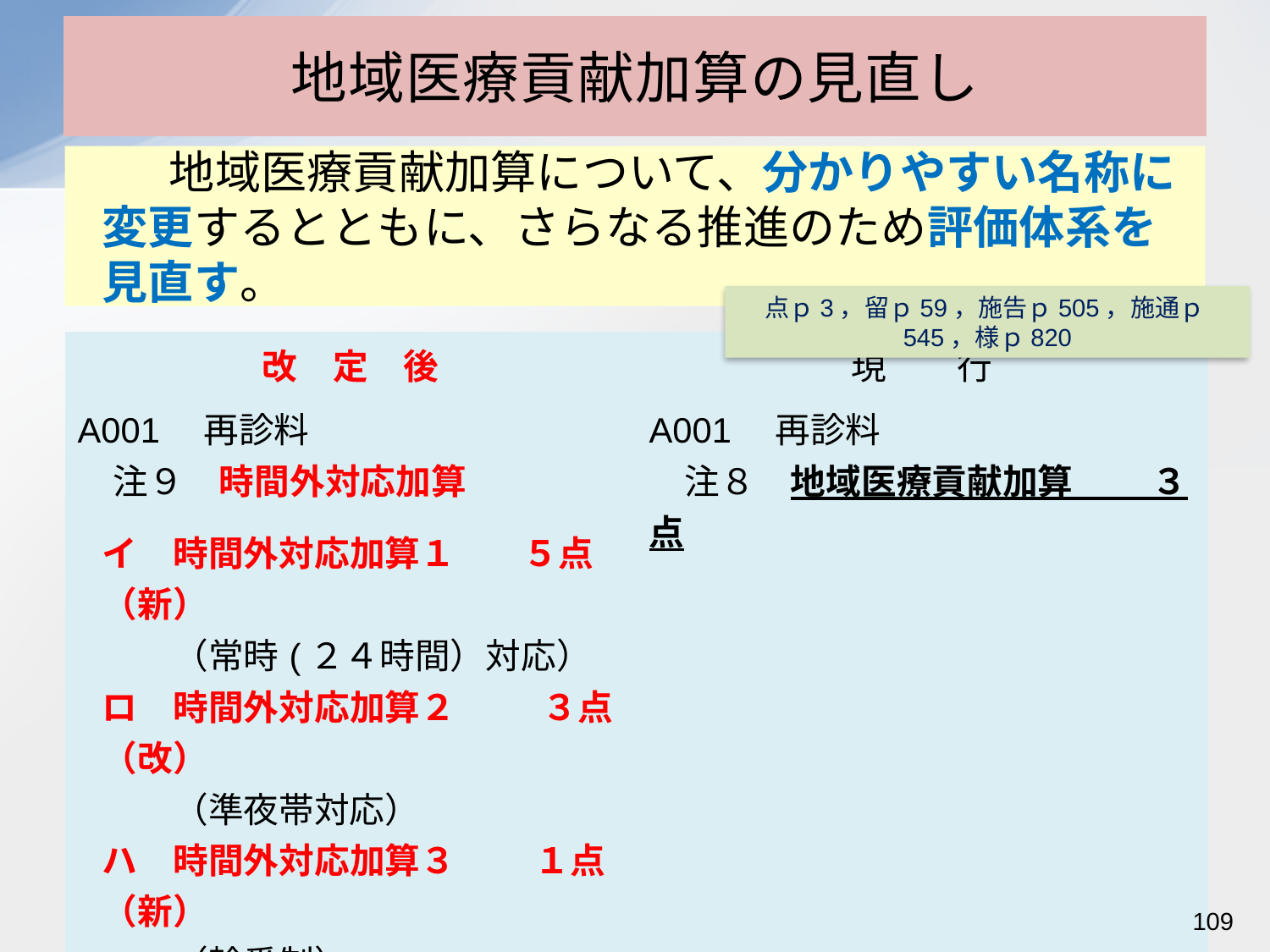

# 地域医療貢献加算の見直し
　　地域医療貢献加算について、分かりやすい名称に変更するとともに、さらなる推進のため評価体系を見直す。
点ｐ3，留ｐ59，施告ｐ505，施通ｐ545，様ｐ820
| 改　定　後 | 現　　行 |
| --- | --- |
| A001　再診料 　注９　時間外対応加算 イ　時間外対応加算１　 ５点（新） 　　（常時(２４時間）対応） ロ　時間外対応加算２　 　３点（改） 　　（準夜帯対応） ハ　時間外対応加算３　　 １点（新） 　　（輪番制） ※自院における通院中の患者を対象とするものであり、緊急の初診患者への対応を求めるものではない。 | A001　再診料 　注８　地域医療貢献加算 　　３点 |
109